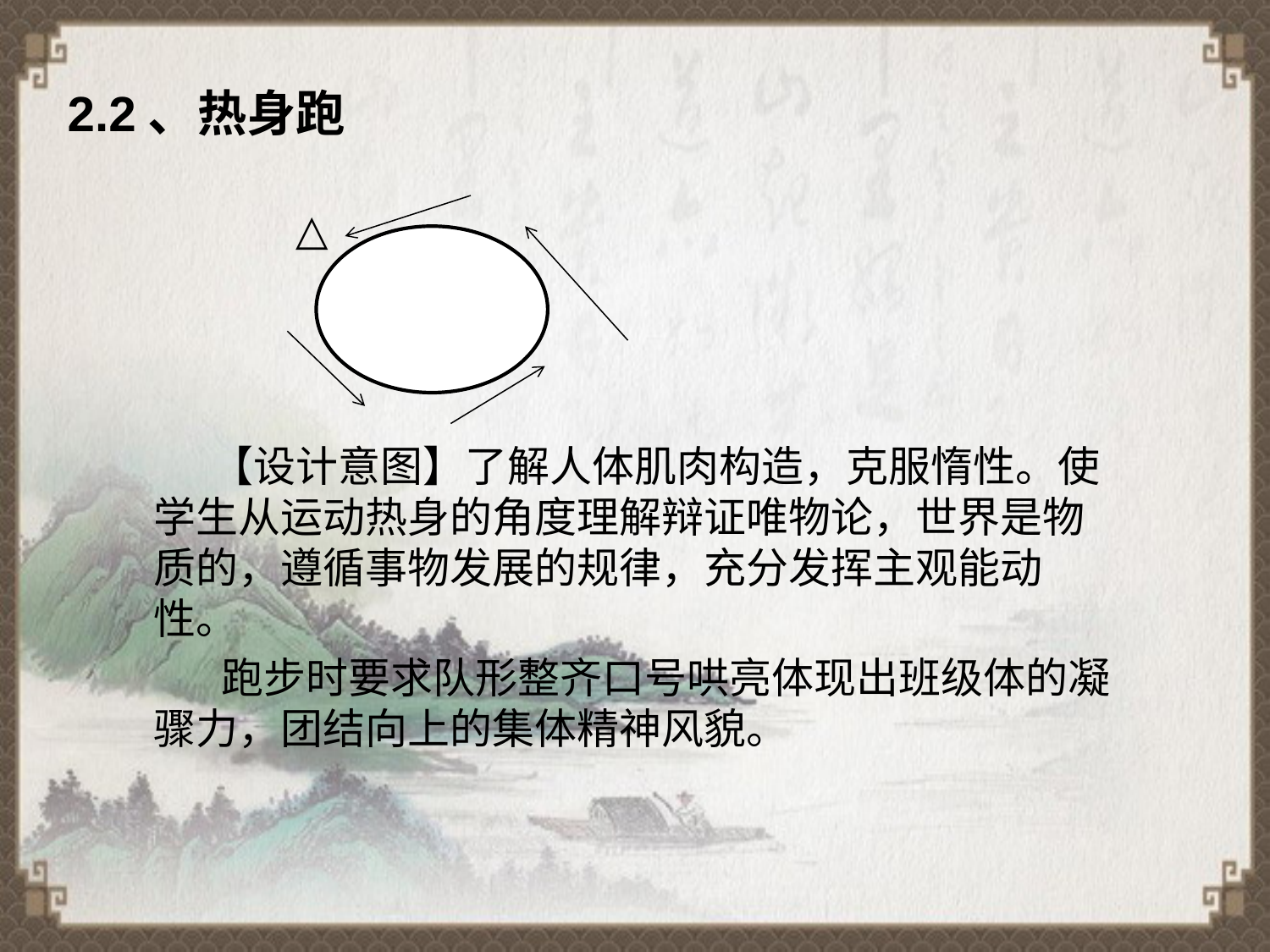

2.2、热身跑
                △

          【设计意图】了解人体肌肉构造，克服惰性。使学生从运动热身的角度理解辩证唯物论，世界是物质的，遵循事物发展的规律，充分发挥主观能动性。
           跑步时要求队形整齐口号哄亮体现出班级体的凝骤力，团结向上的集体精神风貌。